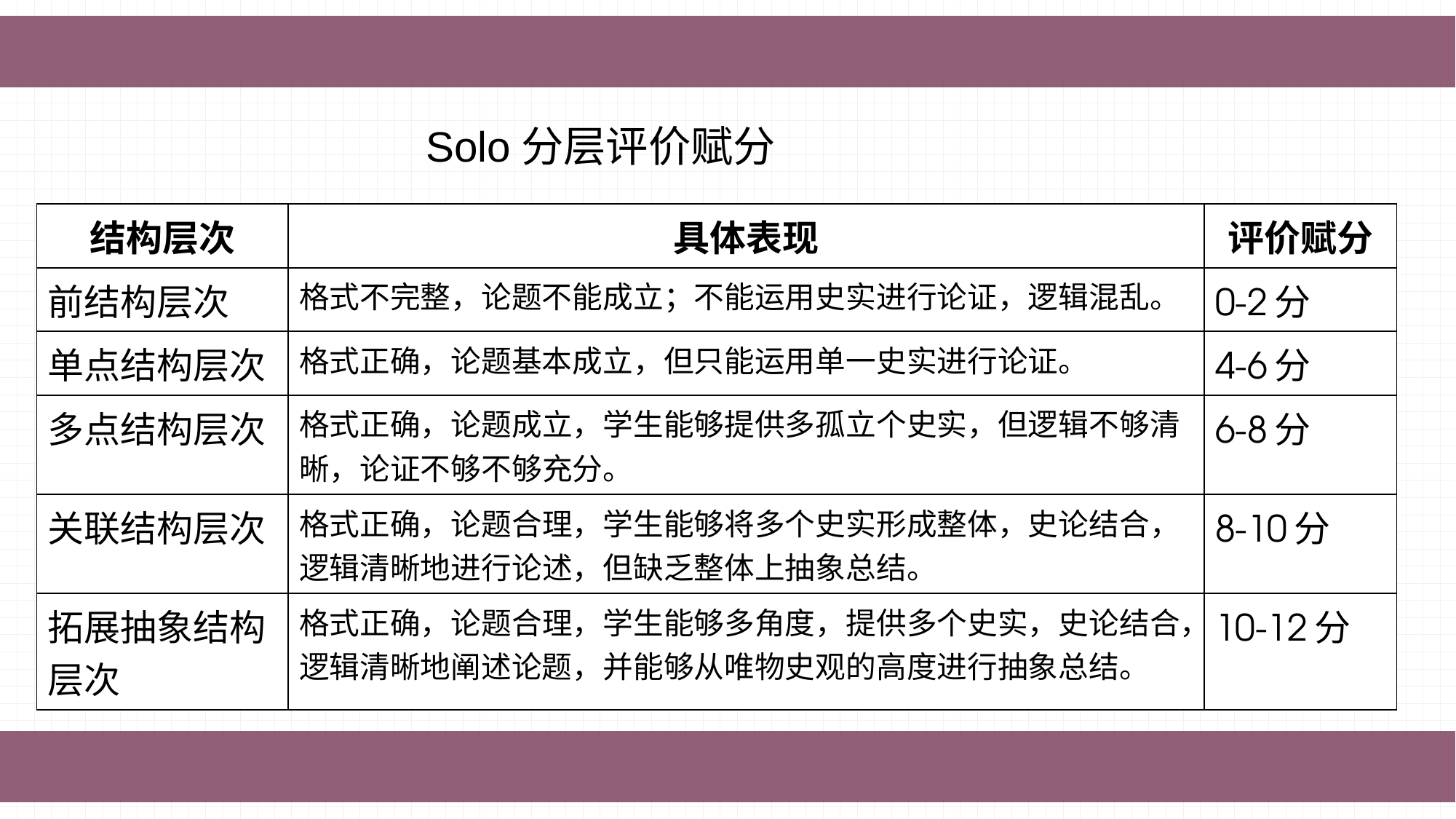

Solo分层评价赋分
| 结构层次 | 具体表现 | 评价赋分 |
| --- | --- | --- |
| 前结构层次 | 格式不完整，论题不能成立；不能运用史实进行论证，逻辑混乱。 | 0-2分 |
| 单点结构层次 | 格式正确，论题基本成立，但只能运用单一史实进行论证。 | 4-6分 |
| 多点结构层次 | 格式正确，论题成立，学生能够提供多孤立个史实，但逻辑不够清晰，论证不够不够充分。 | 6-8分 |
| 关联结构层次 | 格式正确，论题合理，学生能够将多个史实形成整体，史论结合，逻辑清晰地进行论述，但缺乏整体上抽象总结。 | 8-10分 |
| 拓展抽象结构层次 | 格式正确，论题合理，学生能够多角度，提供多个史实，史论结合，逻辑清晰地阐述论题，并能够从唯物史观的高度进行抽象总结。 | 10-12分 |